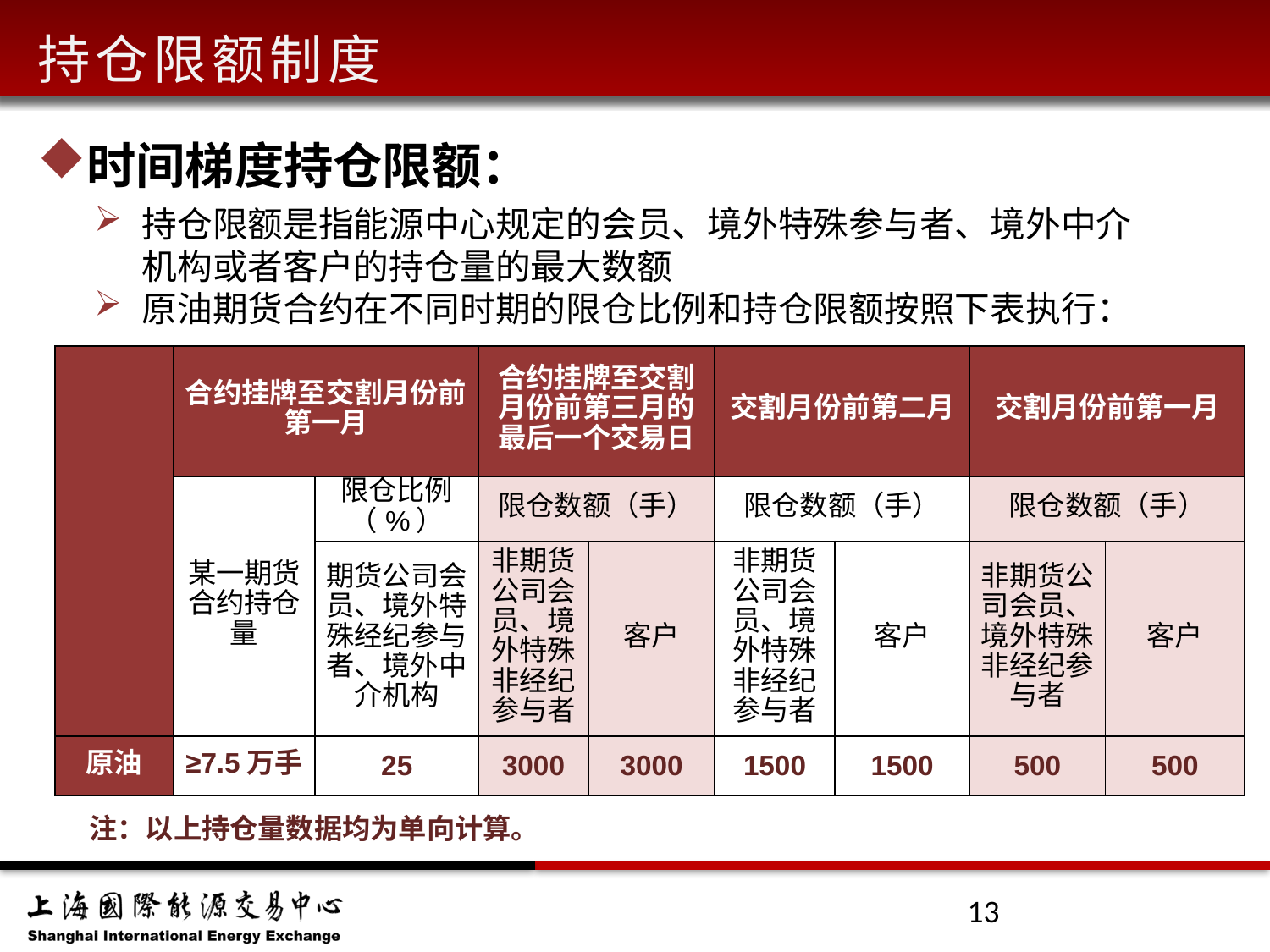

持仓限额制度
时间梯度持仓限额：

持仓限额是指能源中心规定的会员、境外特殊参与者、境外中介机构或者客户的持仓量的最大数额
原油期货合约在不同时期的限仓比例和持仓限额按照下表执行：
|  | 合约挂牌至交割月份前第一月 |  | 合约挂牌至交割月份前第三月的最后一个交易日 |  | 交割月份前第二月 |  | 交割月份前第一月 |  |
| --- | --- | --- | --- | --- | --- | --- | --- | --- |
|  | 某一期货合约持仓量 | 限仓比例（%） | 限仓数额（手） |  | 限仓数额（手） |  | 限仓数额（手） |  |
|  |  | 期货公司会员、境外特殊经纪参与者、境外中介机构 | 非期货公司会员、境外特殊非经纪参与者 | 客户 | 非期货公司会员、境外特殊非经纪参与者 | 客户 | 非期货公司会员、境外特殊非经纪参与者 | 客户 |
| 原油 | ≥7.5万手 | 25 | 3000 | 3000 | 1500 | 1500 | 500 | 500 |
注：以上持仓量数据均为单向计算。
13